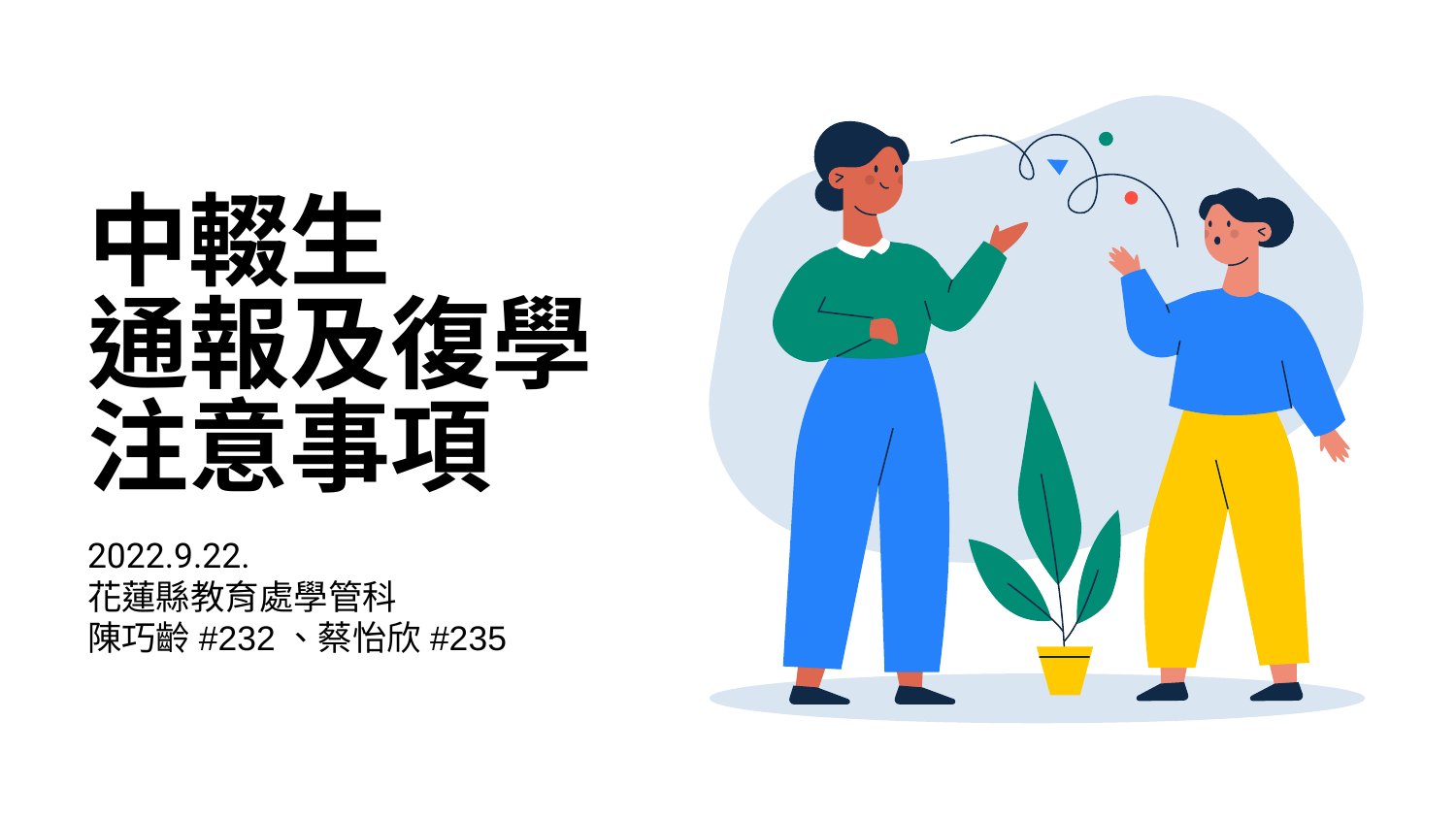

# 中輟生 通報及復學 注意事項
2022.9.22.
花蓮縣教育處學管科
陳巧齡#232、蔡怡欣#235